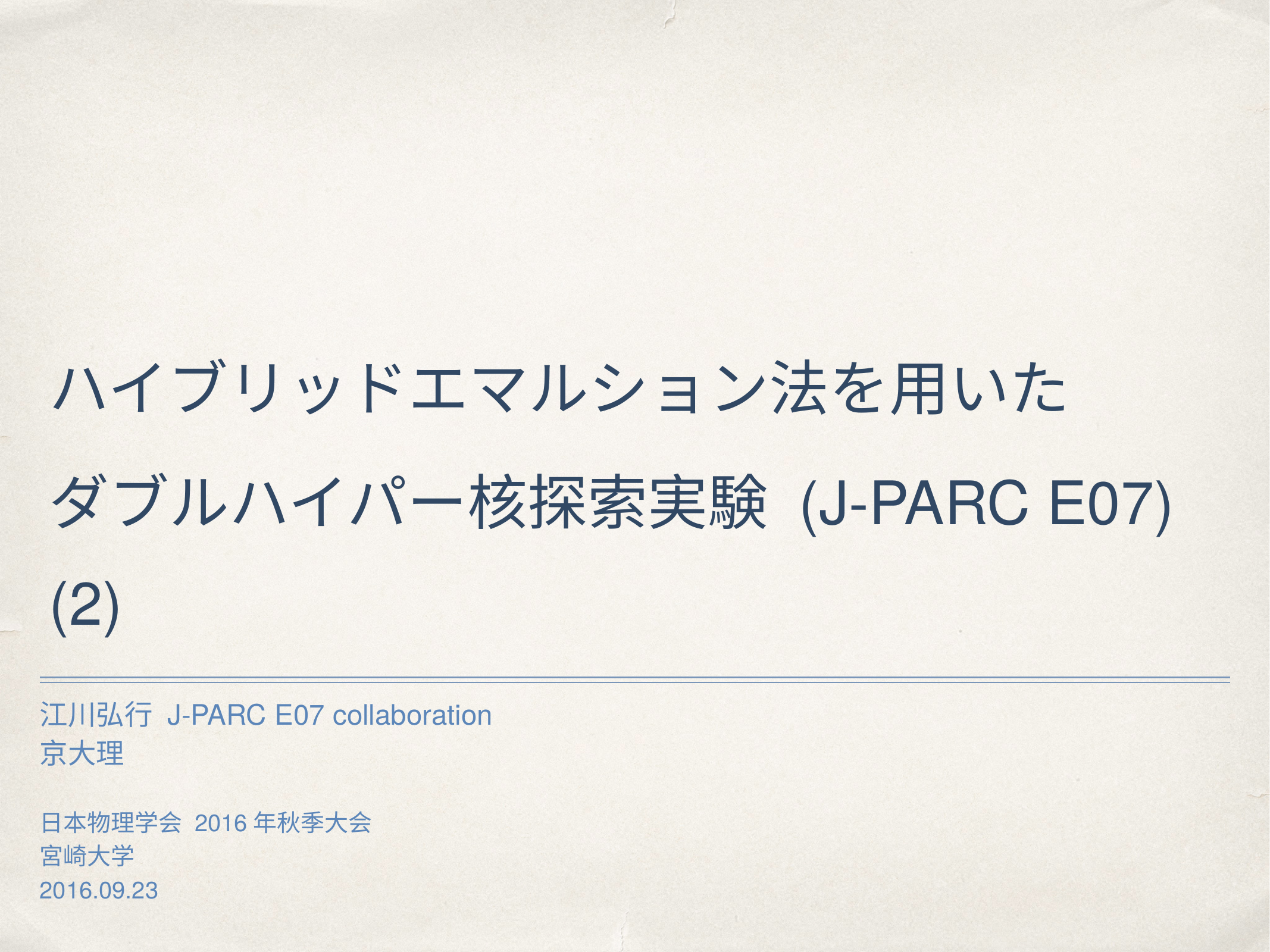

# ハイブリッドエマルション法を用いた
ダブルハイパー核探索実験 (J-PARC E07) (2)
江川弘行 J-PARC E07 collaboration
京大理

日本物理学会 2016年秋季大会
宮崎大学
2016.09.23